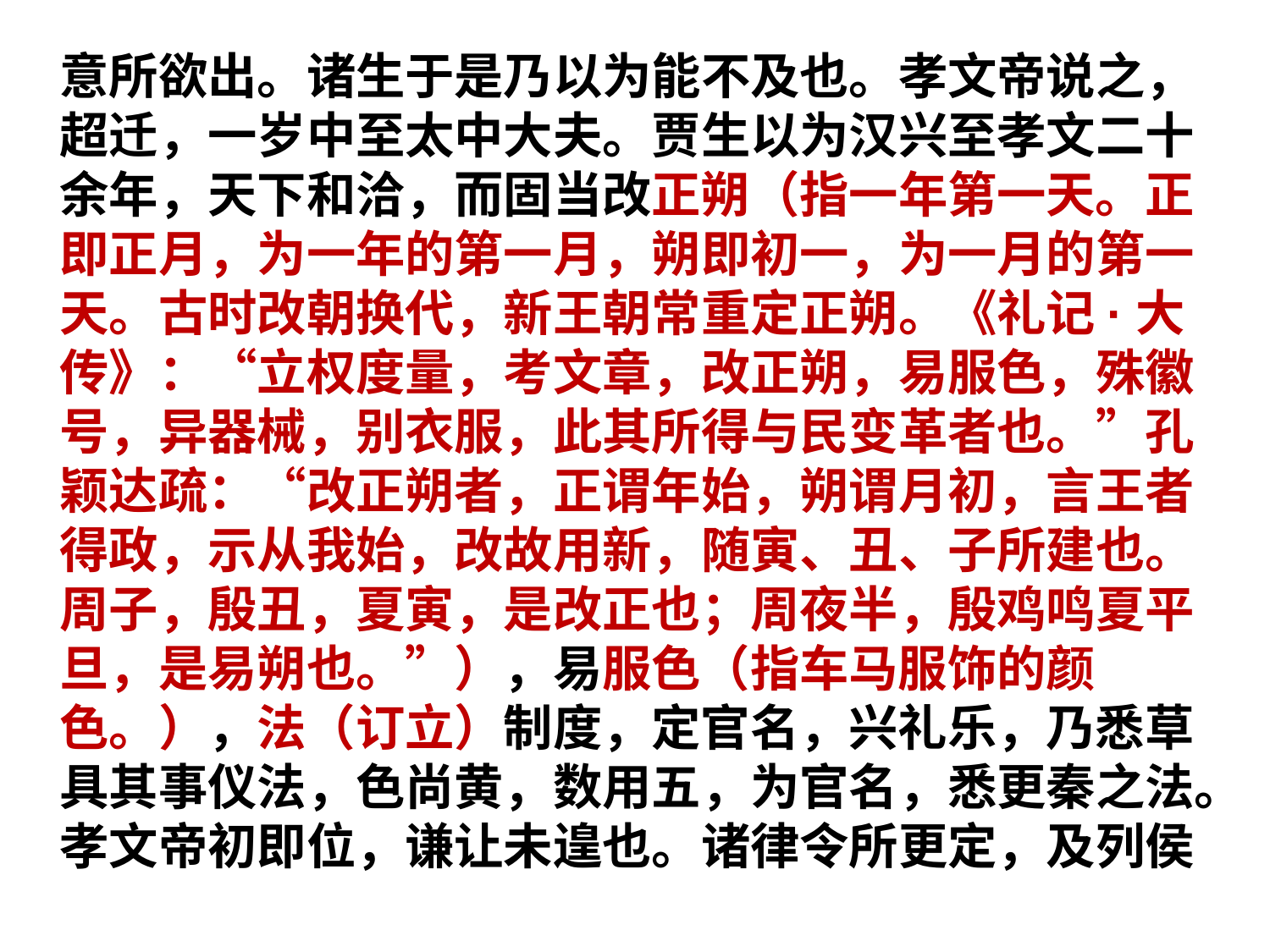

意所欲出。诸生于是乃以为能不及也。孝文帝说之，超迁，一岁中至太中大夫。贾生以为汉兴至孝文二十余年，天下和洽，而固当改正朔（指一年第一天。正即正月，为一年的第一月，朔即初一，为一月的第一天。古时改朝换代，新王朝常重定正朔。《礼记·大传》：“立权度量，考文章，改正朔，易服色，殊徽号，异器械，别衣服，此其所得与民变革者也。”孔颖达疏：“改正朔者，正谓年始，朔谓月初，言王者得政，示从我始，改故用新，随寅、丑、子所建也。周子，殷丑，夏寅，是改正也；周夜半，殷鸡鸣夏平旦，是易朔也。”），易服色（指车马服饰的颜色。），法（订立）制度，定官名，兴礼乐，乃悉草具其事仪法，色尚黄，数用五，为官名，悉更秦之法。孝文帝初即位，谦让未遑也。诸律令所更定，及列侯